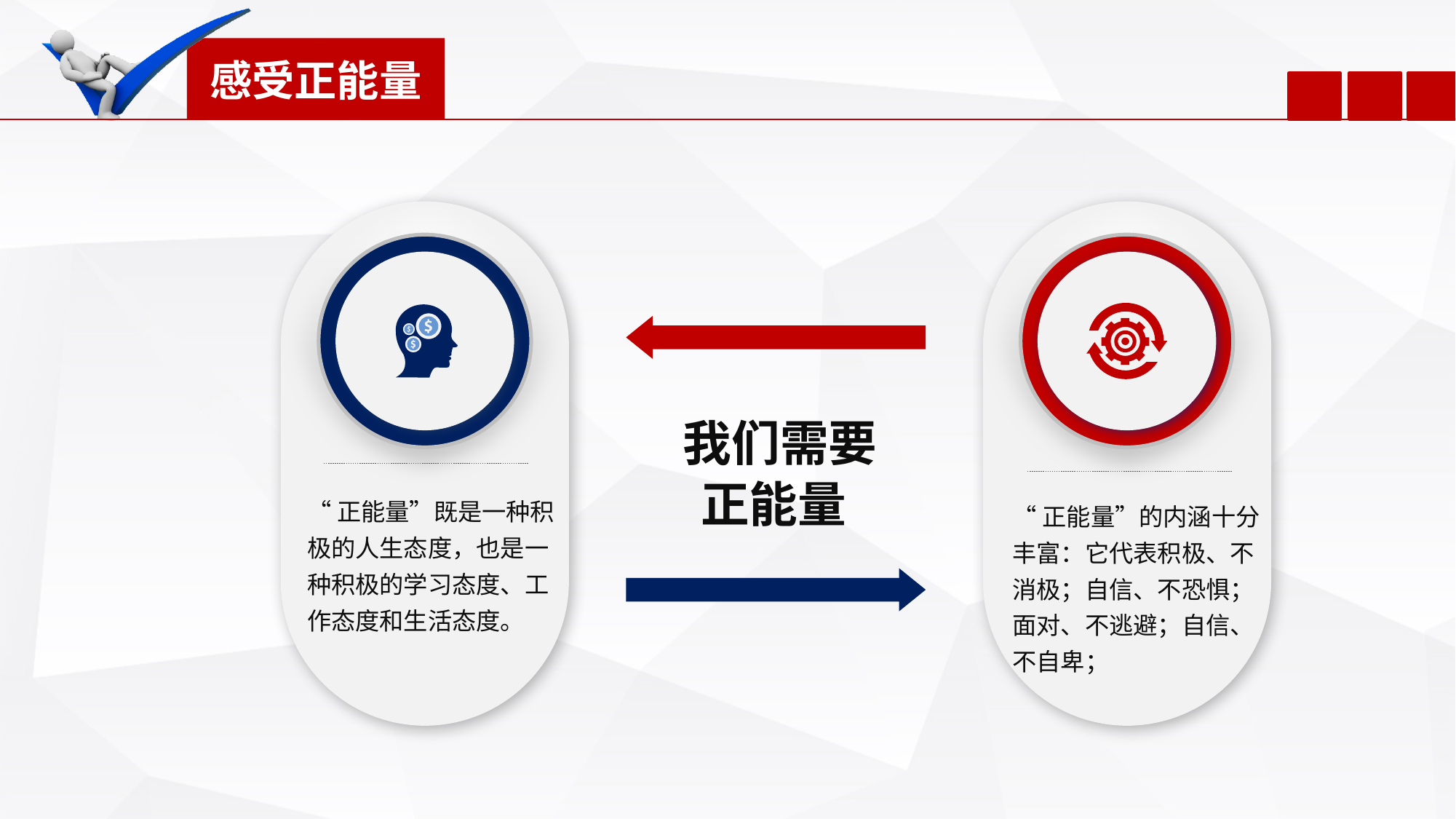

“正能量”既是一种积极的人生态度，也是一种积极的学习态度、工作态度和生活态度。

“正能量”的内涵十分丰富：它代表积极、不消极；自信、不恐惧；面对、不逃避；自信、不自卑；

我们需要
正能量